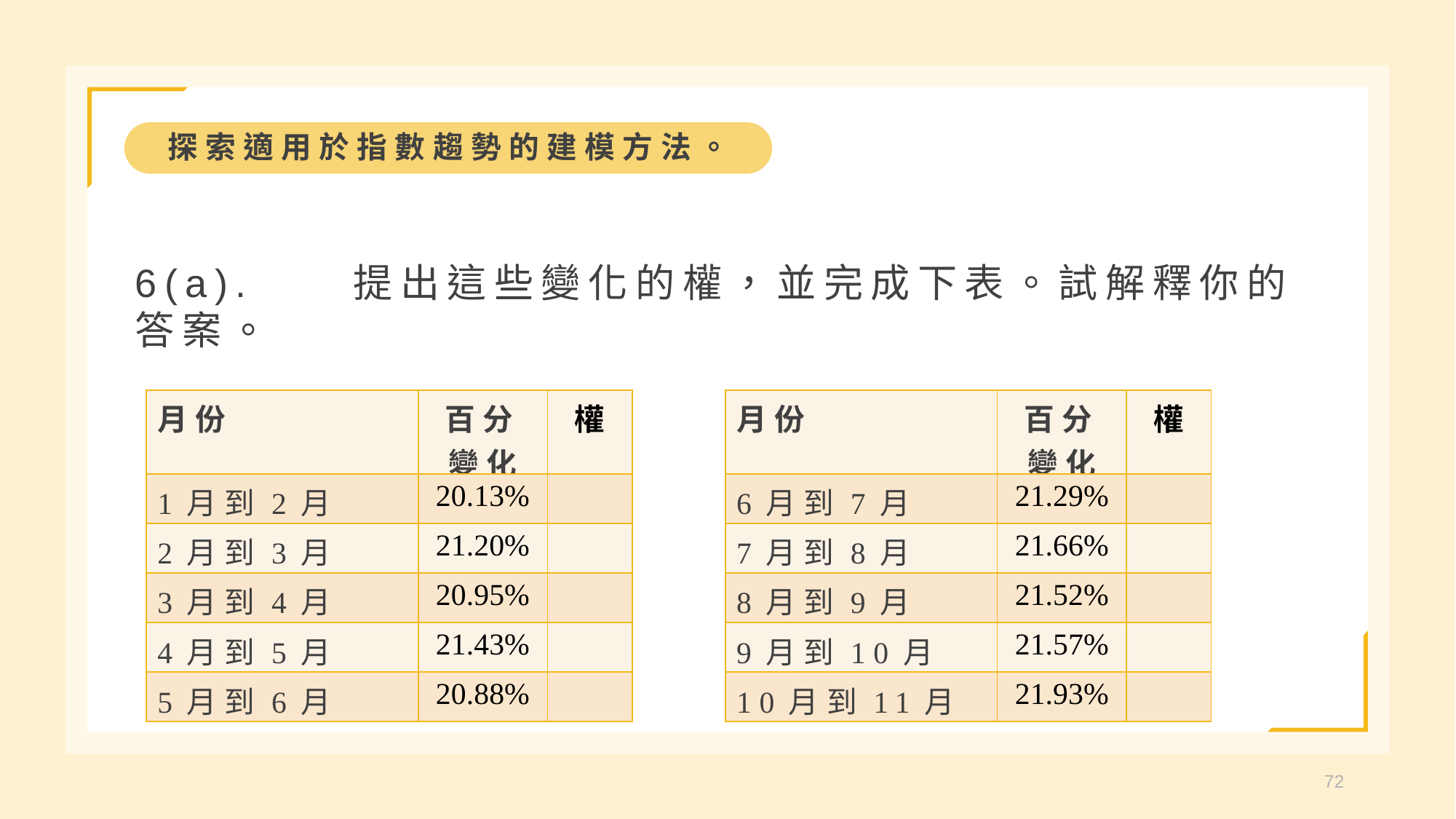

探索適用於指數趨勢的建模方法。
6(a).	提出這些變化的權，並完成下表。試解釋你的答案。
| 月份 | 百分變化 | 權 |
| --- | --- | --- |
| 1月到2月 | 20.13% |  |
| 2月到3月 | 21.20% |  |
| 3月到4月 | 20.95% |  |
| 4月到5月 | 21.43% |  |
| 5月到6月 | 20.88% |  |
| 月份 | 百分變化 | 權 |
| --- | --- | --- |
| 6月到7月 | 21.29% |  |
| 7月到8月 | 21.66% |  |
| 8月到9月 | 21.52% |  |
| 9月到10月 | 21.57% |  |
| 10月到11月 | 21.93% |  |
72